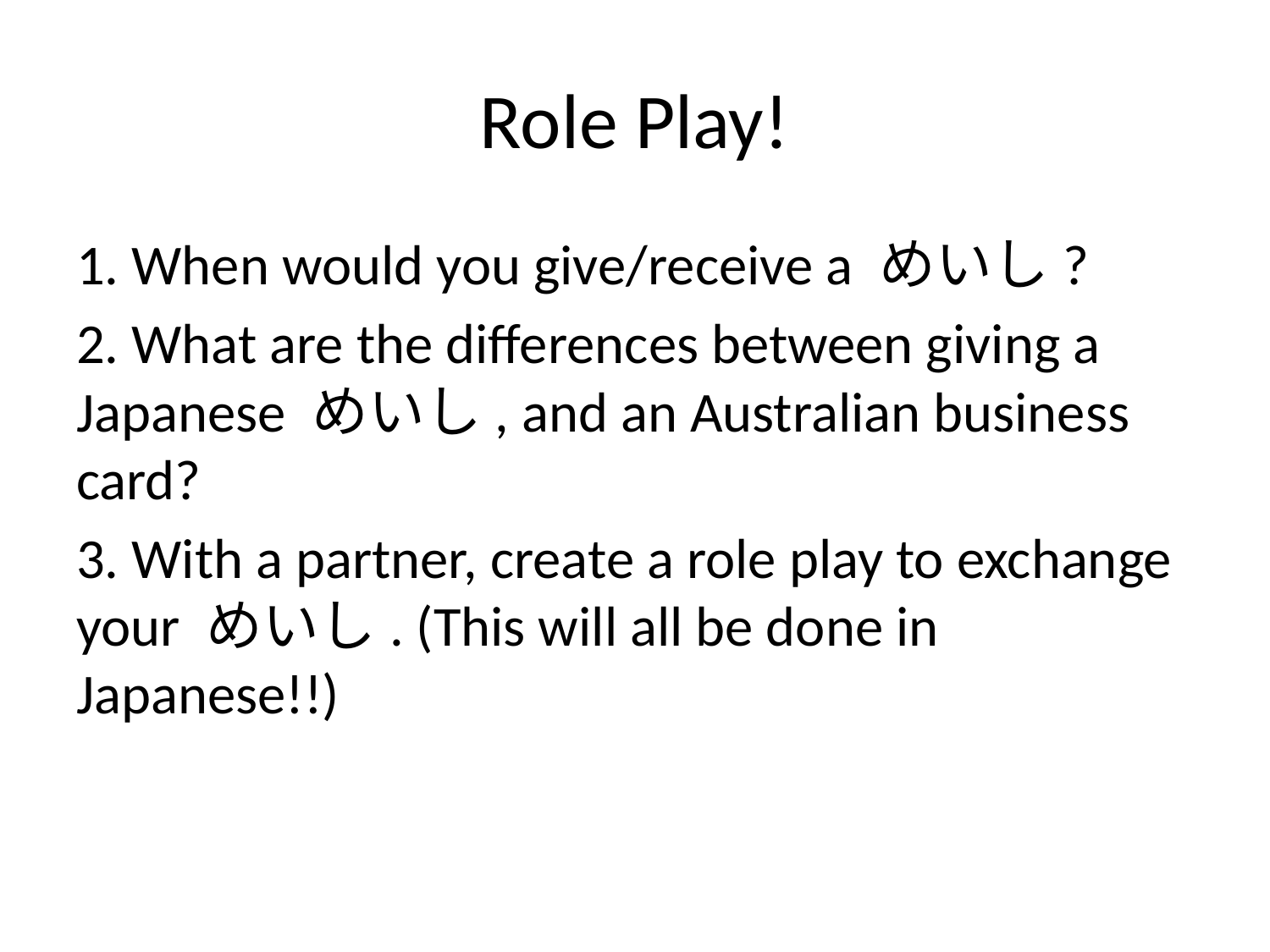

# Role Play!
1. When would you give/receive a めいし?
2. What are the differences between giving a Japanese めいし, and an Australian business card?
3. With a partner, create a role play to exchange your めいし. (This will all be done in Japanese!!)